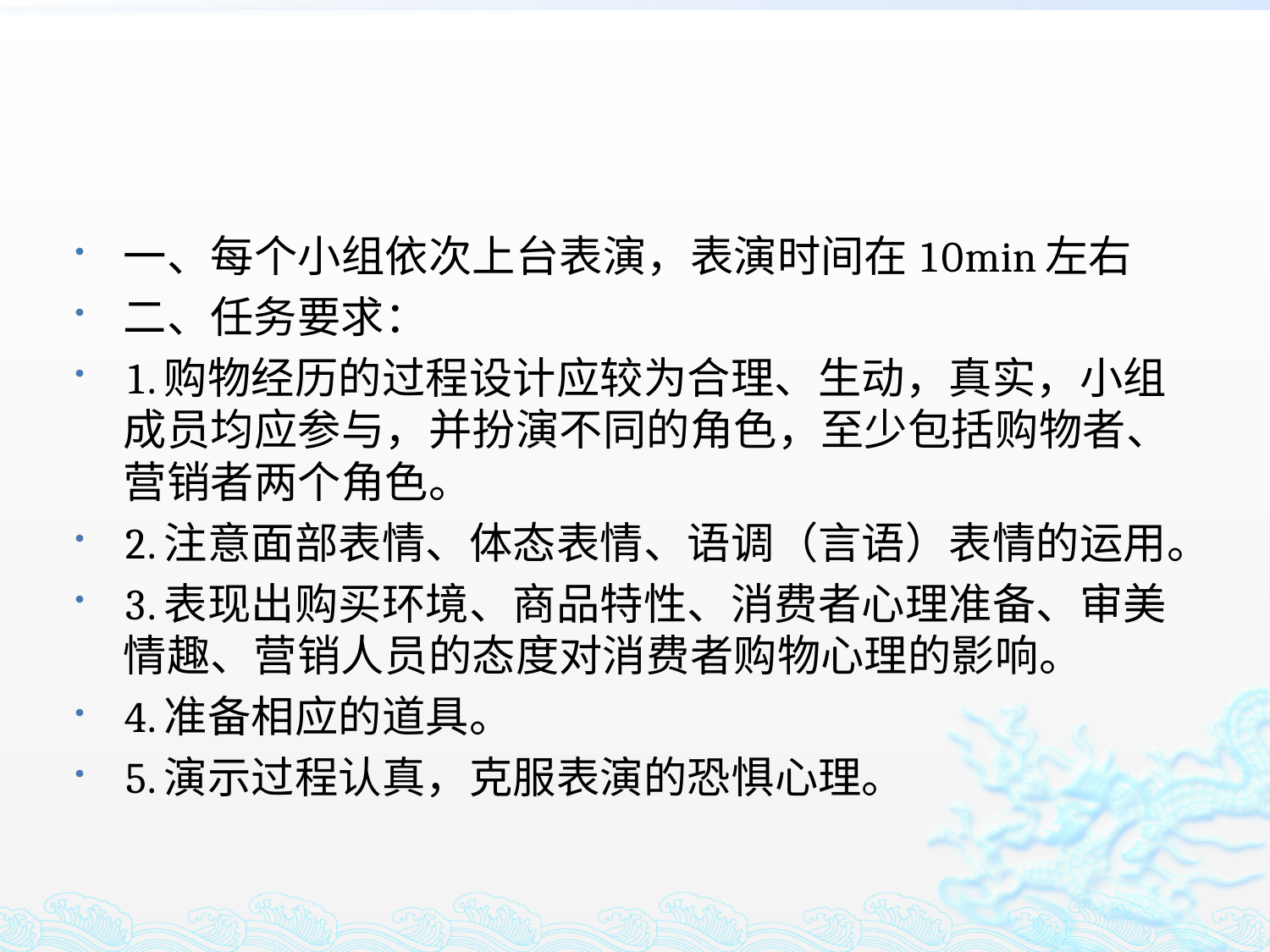

#
一、每个小组依次上台表演，表演时间在10min左右
二、任务要求：
1.购物经历的过程设计应较为合理、生动，真实，小组成员均应参与，并扮演不同的角色，至少包括购物者、营销者两个角色。
2.注意面部表情、体态表情、语调（言语）表情的运用。
3.表现出购买环境、商品特性、消费者心理准备、审美情趣、营销人员的态度对消费者购物心理的影响。
4.准备相应的道具。
5.演示过程认真，克服表演的恐惧心理。